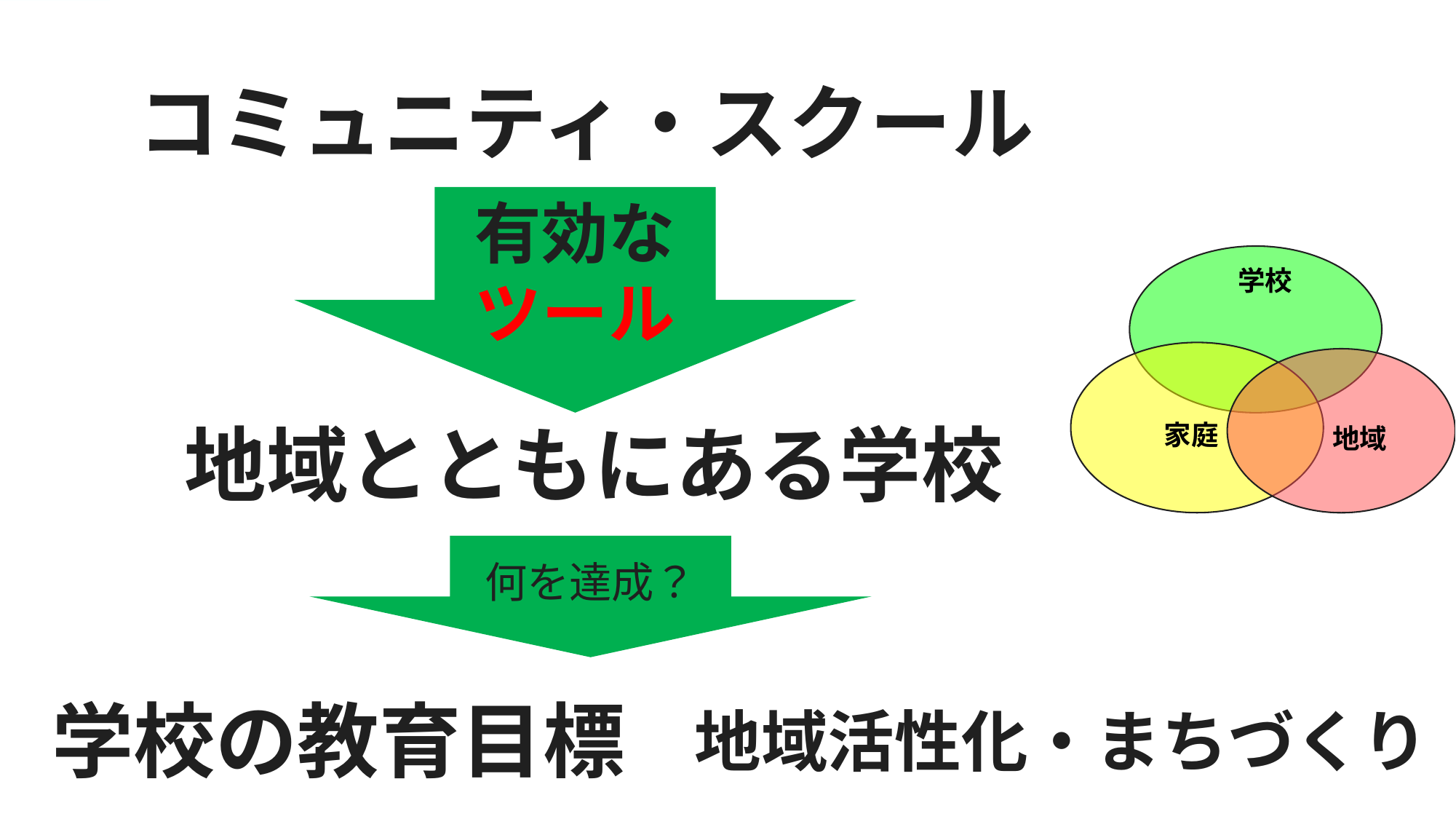

コミュニティ・スクール
有効なツール

  学校

  家庭

地域
地域とともにある学校
何を達成？
学校の教育目標
地域活性化・まちづくり